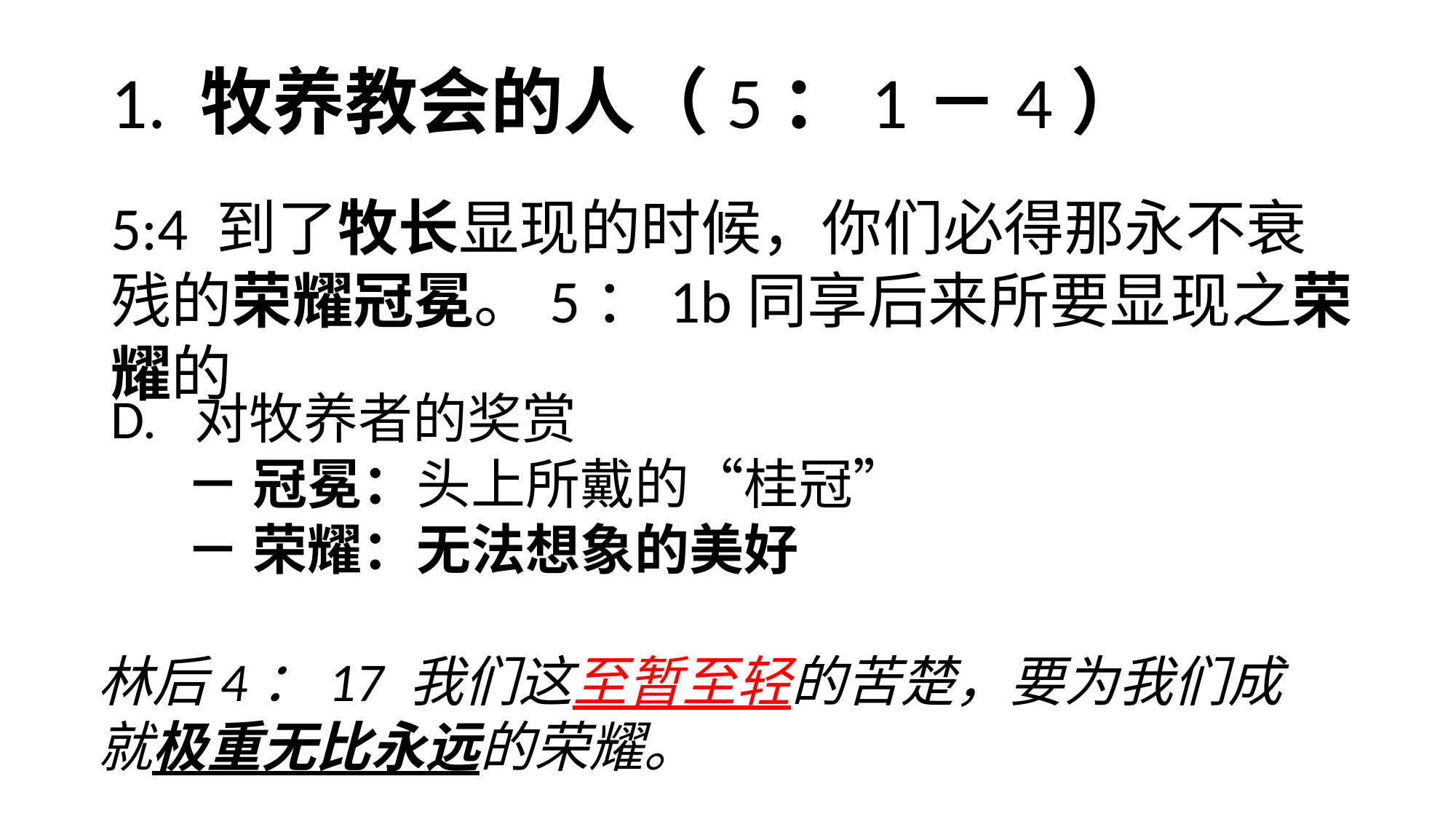

# 1. 牧养教会的人（5：1－4）
5:4 到了牧长显现的时候，你们必得那永不衰残的荣耀冠冕。5：1b同享后来所要显现之荣耀的
D.  对牧养者的奖赏
     － 冠冕：头上所戴的“桂冠”
     － 荣耀：无法想象的美好
林后4：17 我们这至暂至轻的苦楚，要为我们成就极重无比永远的荣耀。